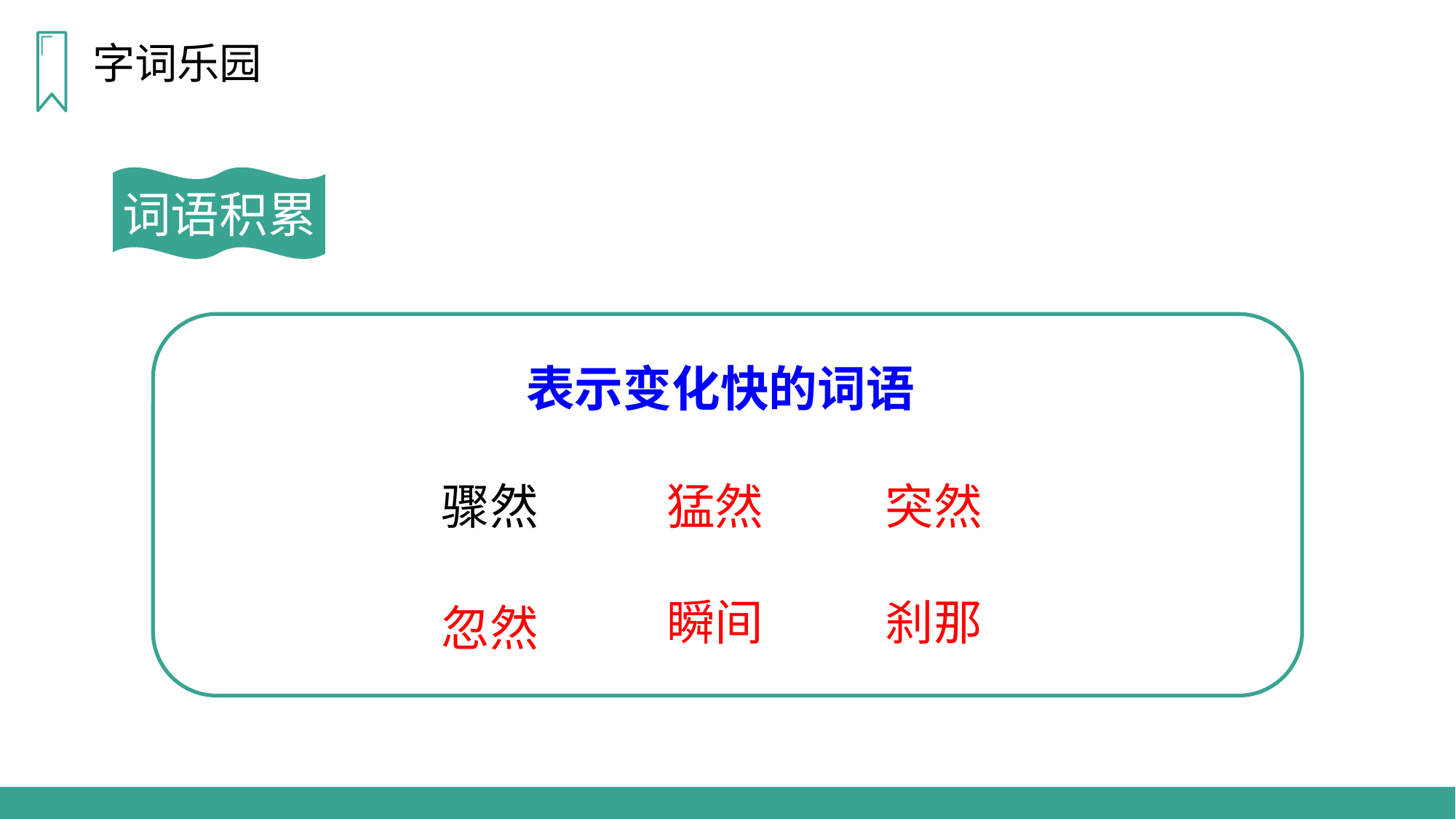

字词乐园
词语积累

表示变化快的词语
猛然
突然
骤然
刹那
瞬间
忽然